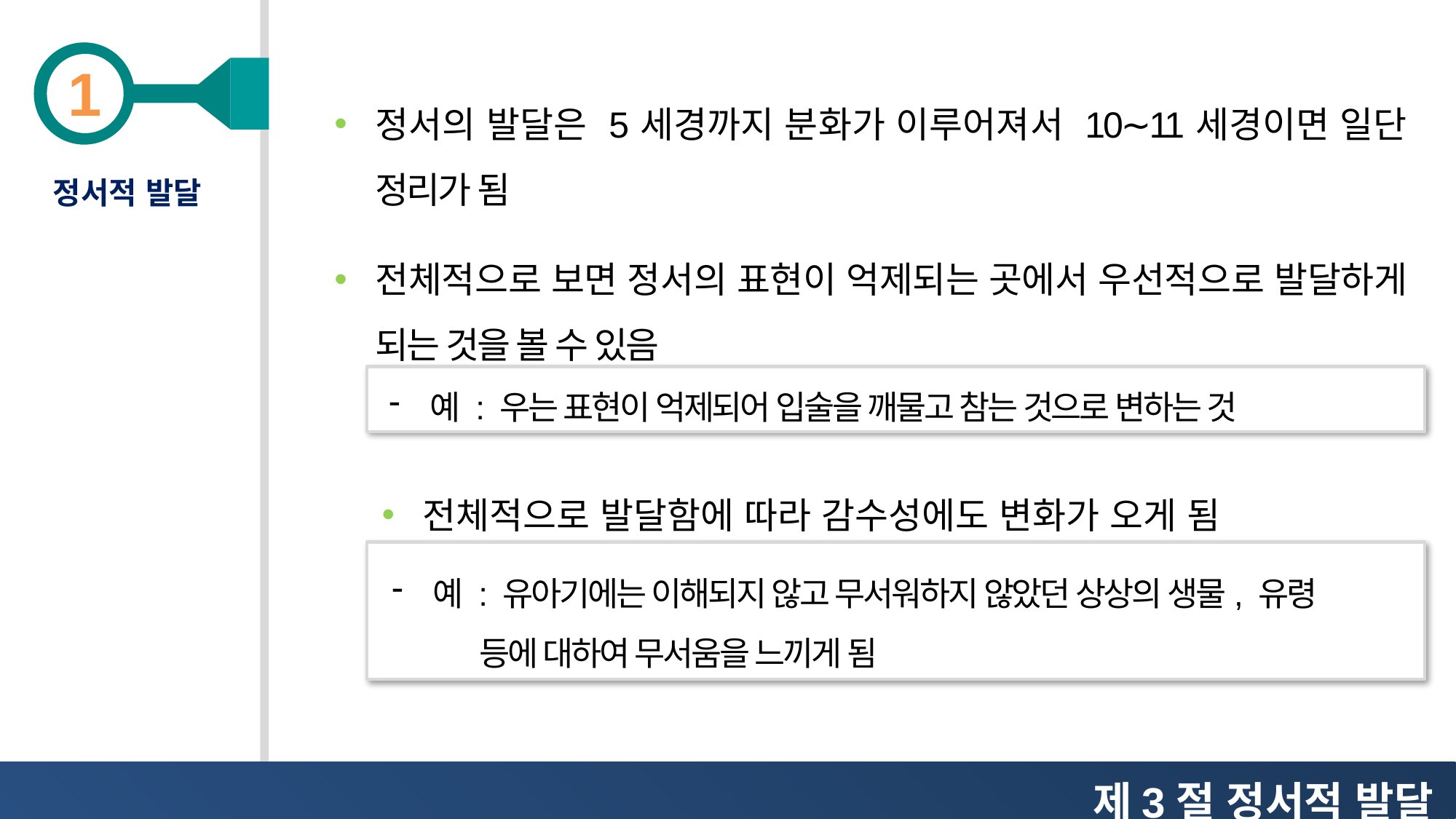

정서의 발달은 5세경까지 분화가 이루어져서 10∼11세경이면 일단 정리가 됨

전체적으로 보면 정서의 표현이 억제되는 곳에서 우선적으로 발달하게 되는 것을 볼 수 있음
예 : 우는 표현이 억제되어 입술을 깨물고 참는 것으로 변하는 것
정서적 발달

전체적으로 발달함에 따라 감수성에도 변화가 오게 됨

예 : 유아기에는 이해되지 않고 무서워하지 않았던 상상의 생물, 유령
           등에 대하여 무서움을 느끼게 됨
제3절 정서적 발달